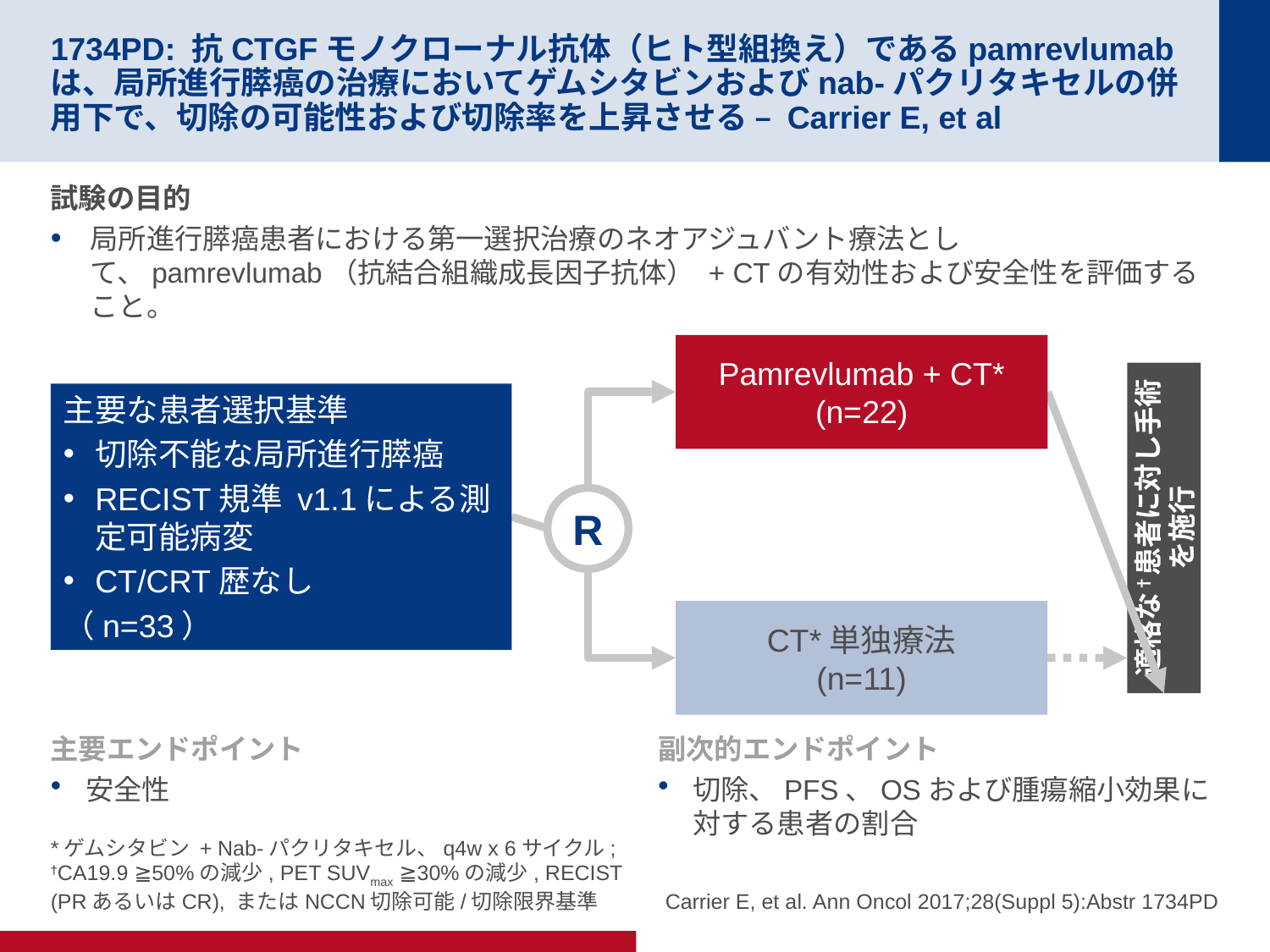

# 1734PD: 抗CTGFモノクローナル抗体（ヒト型組換え）であるpamrevlumabは、局所進行膵癌の治療においてゲムシタビンおよびnab-パクリタキセルの併用下で、切除の可能性および切除率を上昇させる – Carrier E, et al
試験の目的
局所進行膵癌患者における第一選択治療のネオアジュバント療法として、pamrevlumab（抗結合組織成長因子抗体） + CTの有効性および安全性を評価すること。

Pamrevlumab + CT*
(n=22)
主要な患者選択基準
切除不能な局所進行膵癌
RECIST規準 v1.1による測定可能病変
CT/CRT歴なし
（n=33）
R
適格な†患者に対し手術を施行
CT*単独療法
(n=11)
主要エンドポイント
安全性
副次的エンドポイント
切除、PFS、OSおよび腫瘍縮小効果に対する患者の割合
*ゲムシタビン + Nab-パクリタキセル、q4w x 6サイクル; †CA19.9 ≧50%の減少, PET SUVmax ≧30%の減少, RECIST (PRあるいはCR), またはNCCN切除可能/切除限界基準
Carrier E, et al. Ann Oncol 2017;28(Suppl 5):Abstr 1734PD